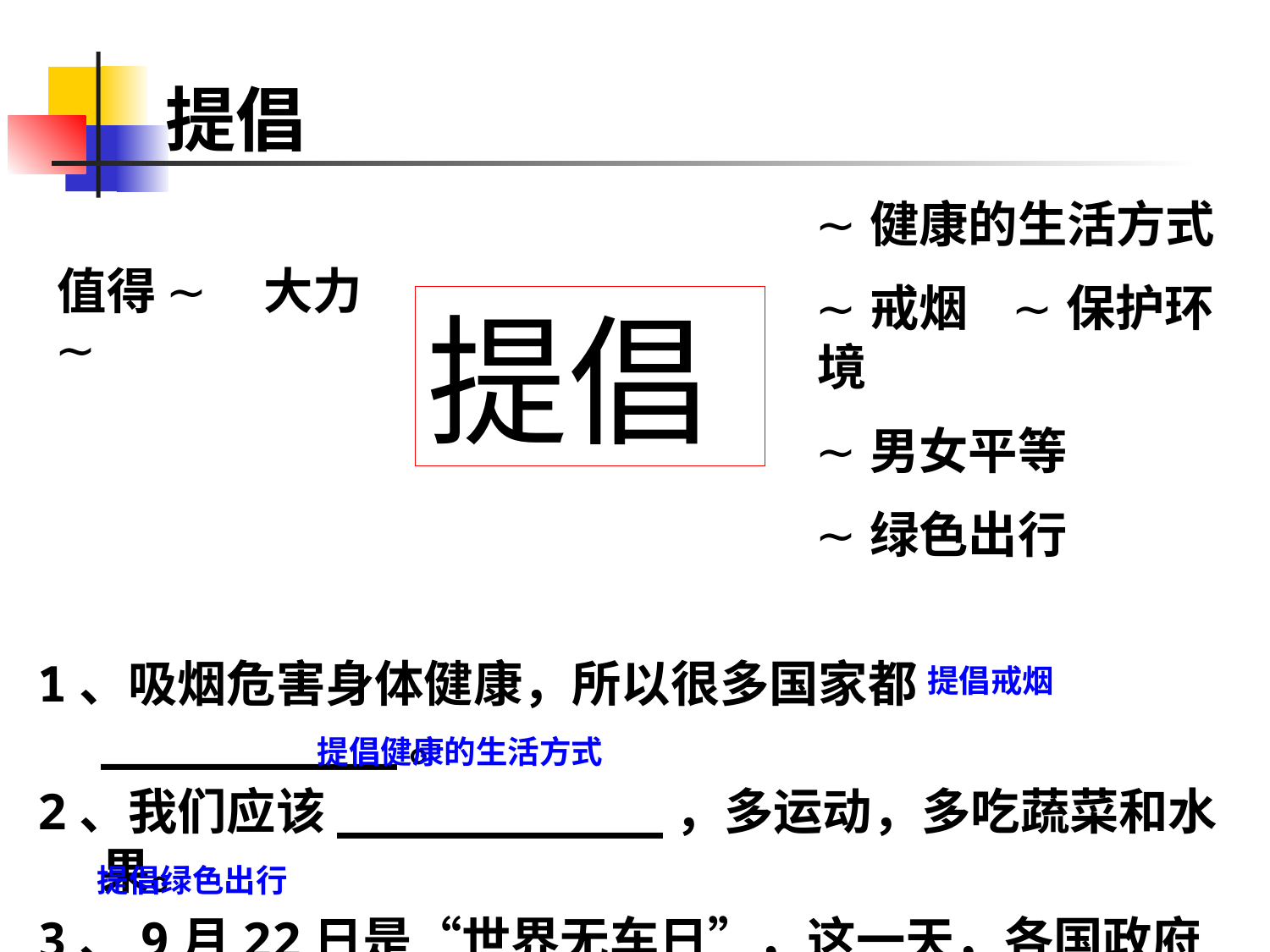

# 提倡
~健康的生活方式
~戒烟   ~保护环境
~男女平等
~绿色出行
值得~   大力~
提倡
1、吸烟危害身体健康，所以很多国家都__________。
2、我们应该___________，多运动，多吃蔬菜和水果。
3、9月22日是“世界无车日”，这一天，各国政府都_____________。
提倡戒烟
提倡健康的生活方式
提倡绿色出行